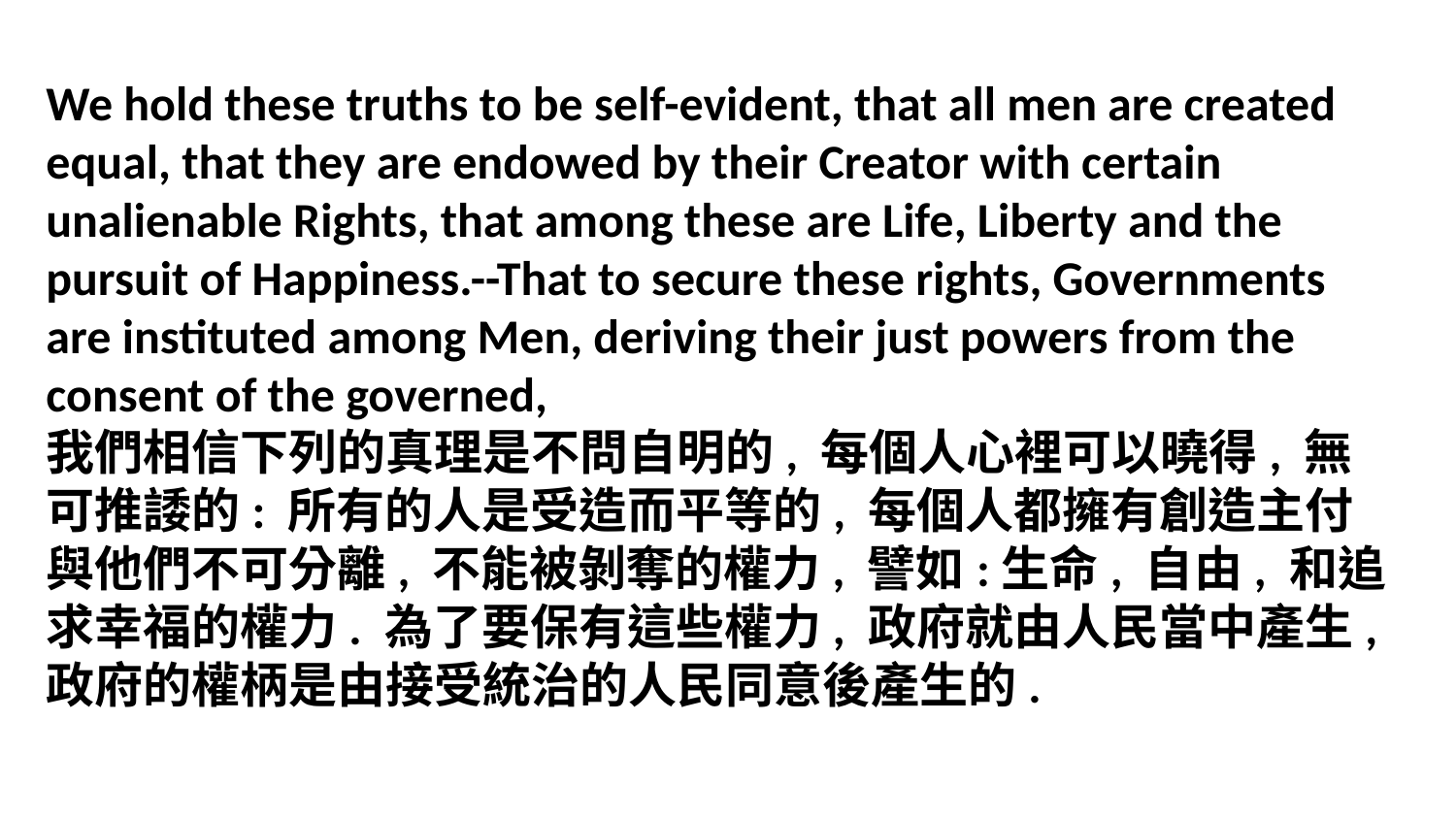

We hold these truths to be self-evident, that all men are created equal, that they are endowed by their Creator with certain unalienable Rights, that among these are Life, Liberty and the pursuit of Happiness.--That to secure these rights, Governments are instituted among Men, deriving their just powers from the consent of the governed,
我們相信下列的真理是不問自明的, 每個人心裡可以曉得, 無可推諉的: 所有的人是受造而平等的, 每個人都擁有創造主付與他們不可分離, 不能被剝奪的權力, 譬如:生命, 自由, 和追求幸福的權力. 為了要保有這些權力, 政府就由人民當中產生, 政府的權柄是由接受統治的人民同意後產生的.